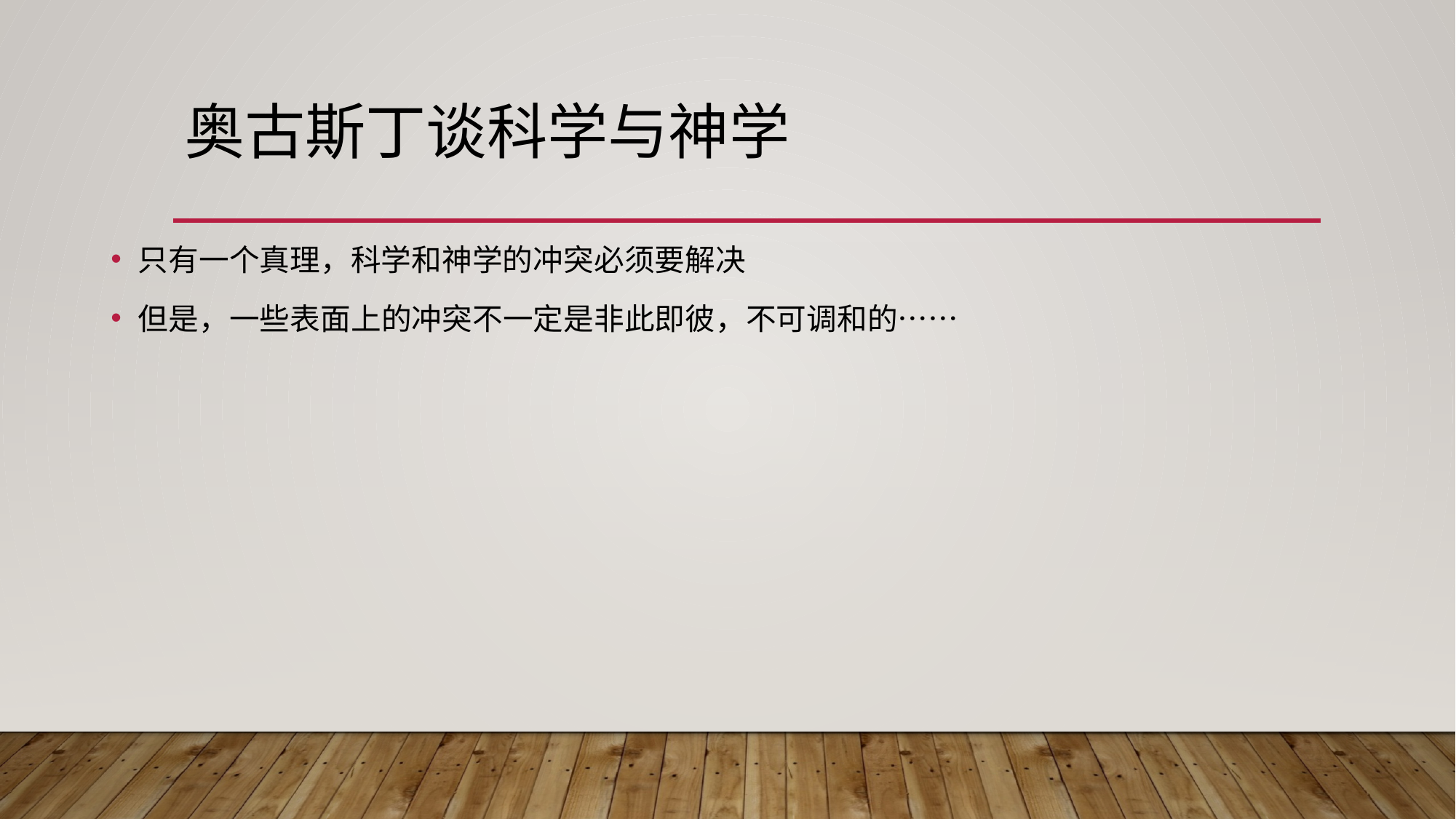

# 奥古斯丁谈科学与神学
只有一个真理，科学和神学的冲突必须要解决
但是，一些表面上的冲突不一定是非此即彼，不可调和的……